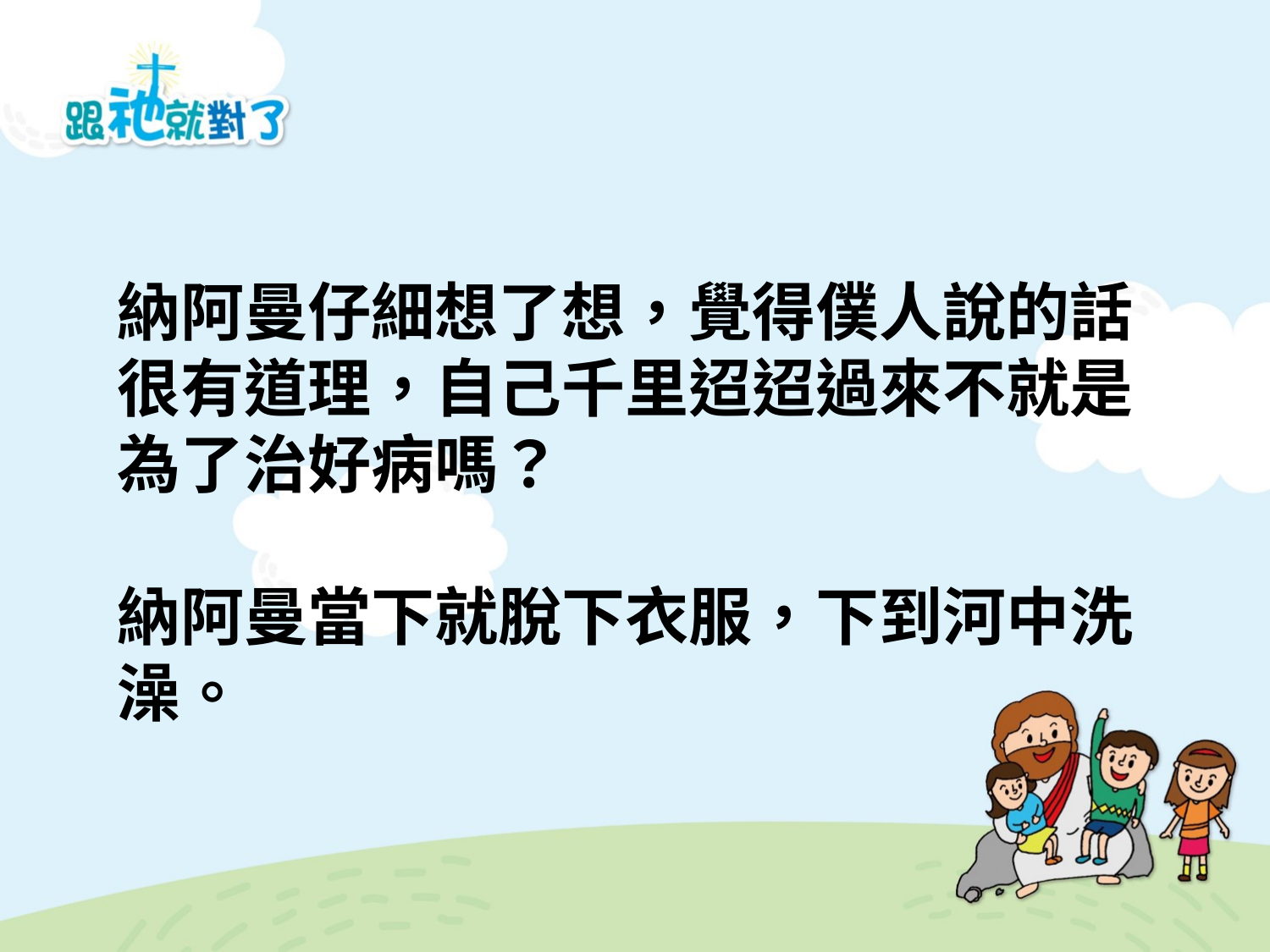

納阿曼仔細想了想，覺得僕人說的話很有道理，自己千里迢迢過來不就是為了治好病嗎？

納阿曼當下就脫下衣服，下到河中洗澡。